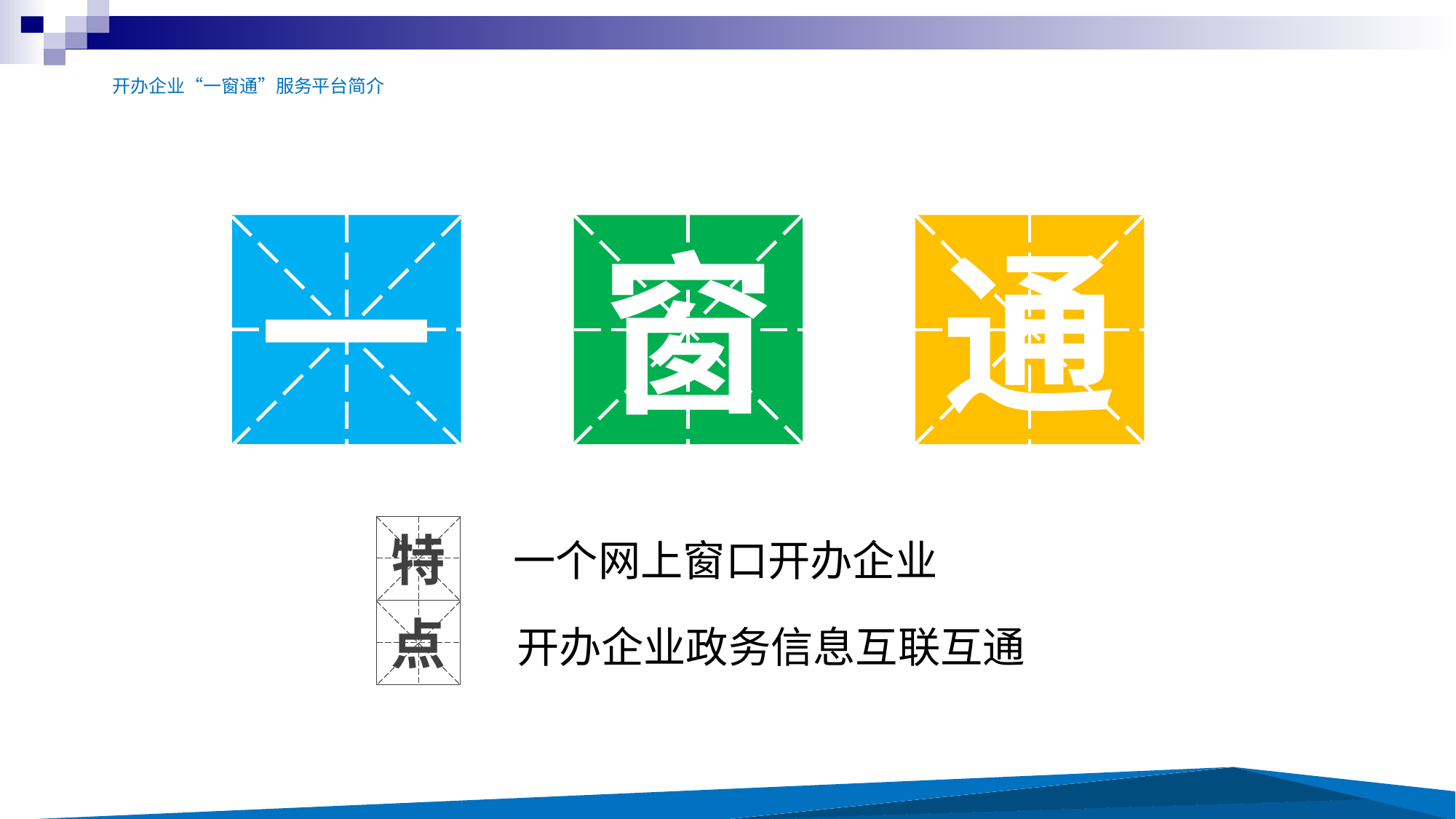

开办企业“一窗通”服务平台简介
一
窗
通
特
一个网上窗口开办企业
点
开办企业政务信息互联互通